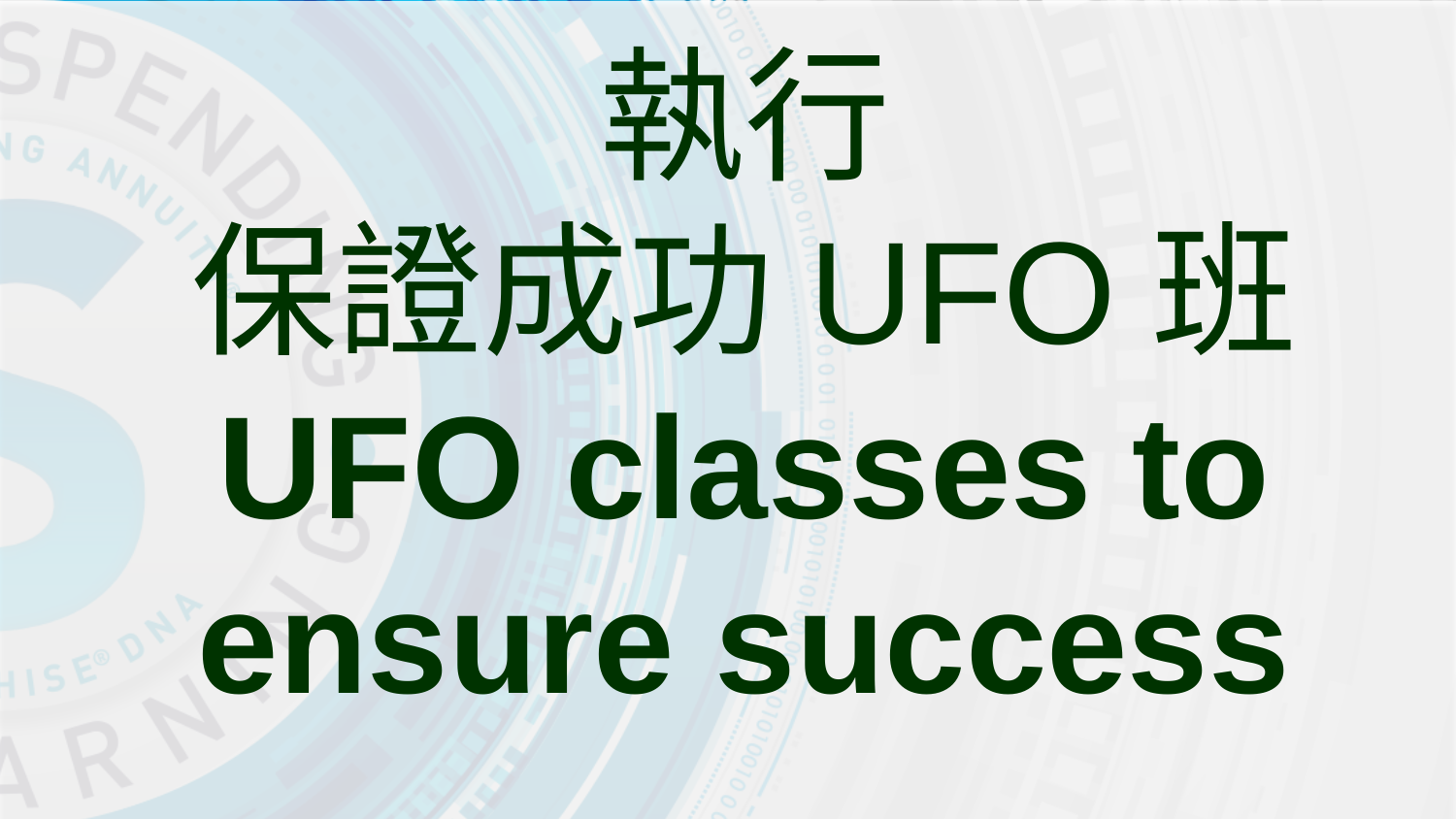

執行
保證成功UFO班
UFO classes to ensure success